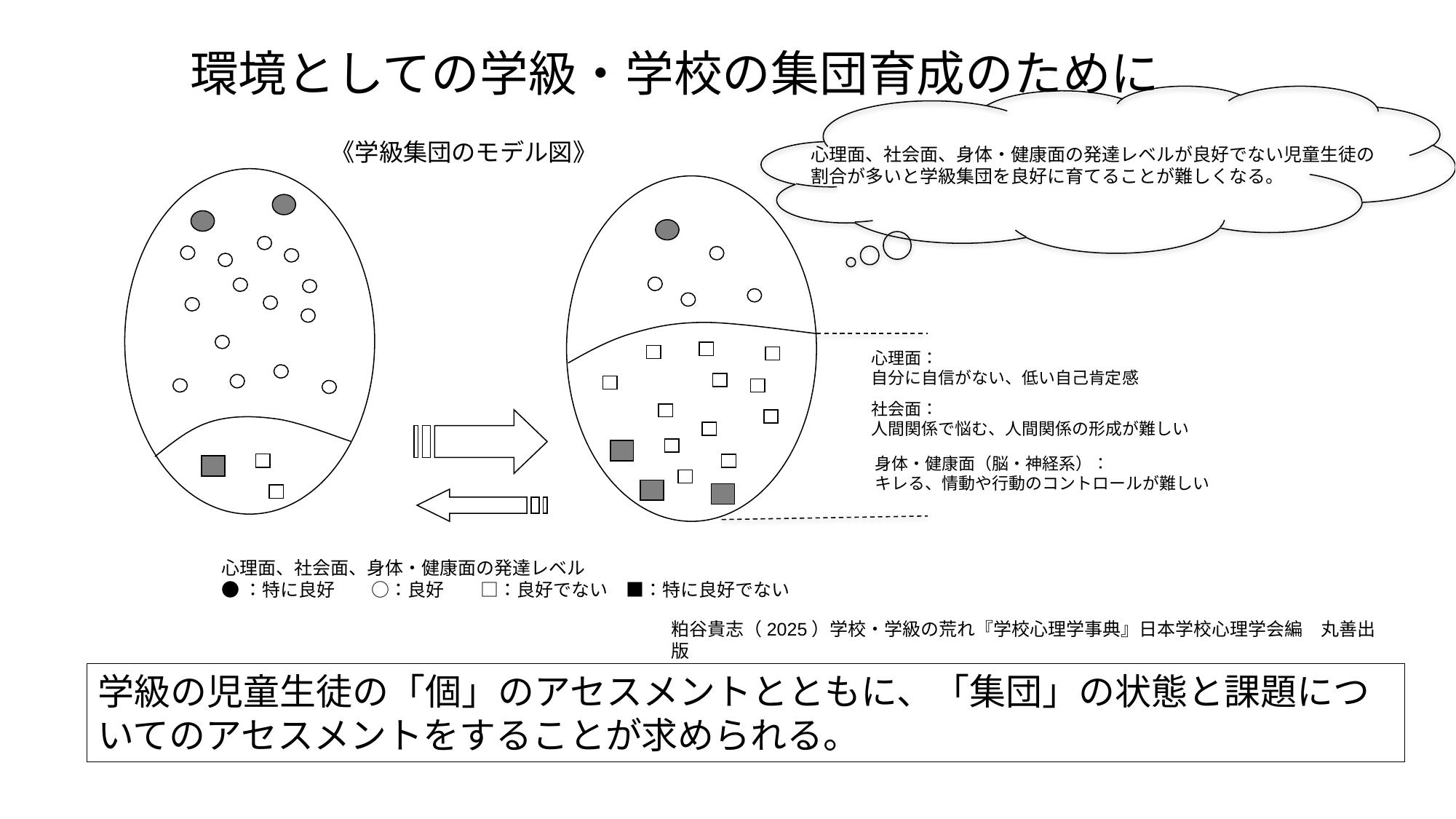

# 環境としての学級・学校の集団育成のために

《学級集団のモデル図》
心理面、社会面、身体・健康面の発達レベルが良好でない児童生徒の割合が多いと学級集団を良好に育てることが難しくなる。

心理面：
自分に自信がない、低い自己肯定感

社会面：
人間関係で悩む、人間関係の形成が難しい

身体・健康面（脳・神経系）：
キレる、情動や行動のコントロールが難しい

心理面、社会面、身体・健康面の発達レベル
●：特に良好　　○：良好　　□：良好でない　■：特に良好でない
粕谷貴志（2025）学校・学級の荒れ『学校心理学事典』日本学校心理学会編　丸善出版
学級の児童生徒の「個」のアセスメントとともに、「集団」の状態と課題についてのアセスメントをすることが求められる。